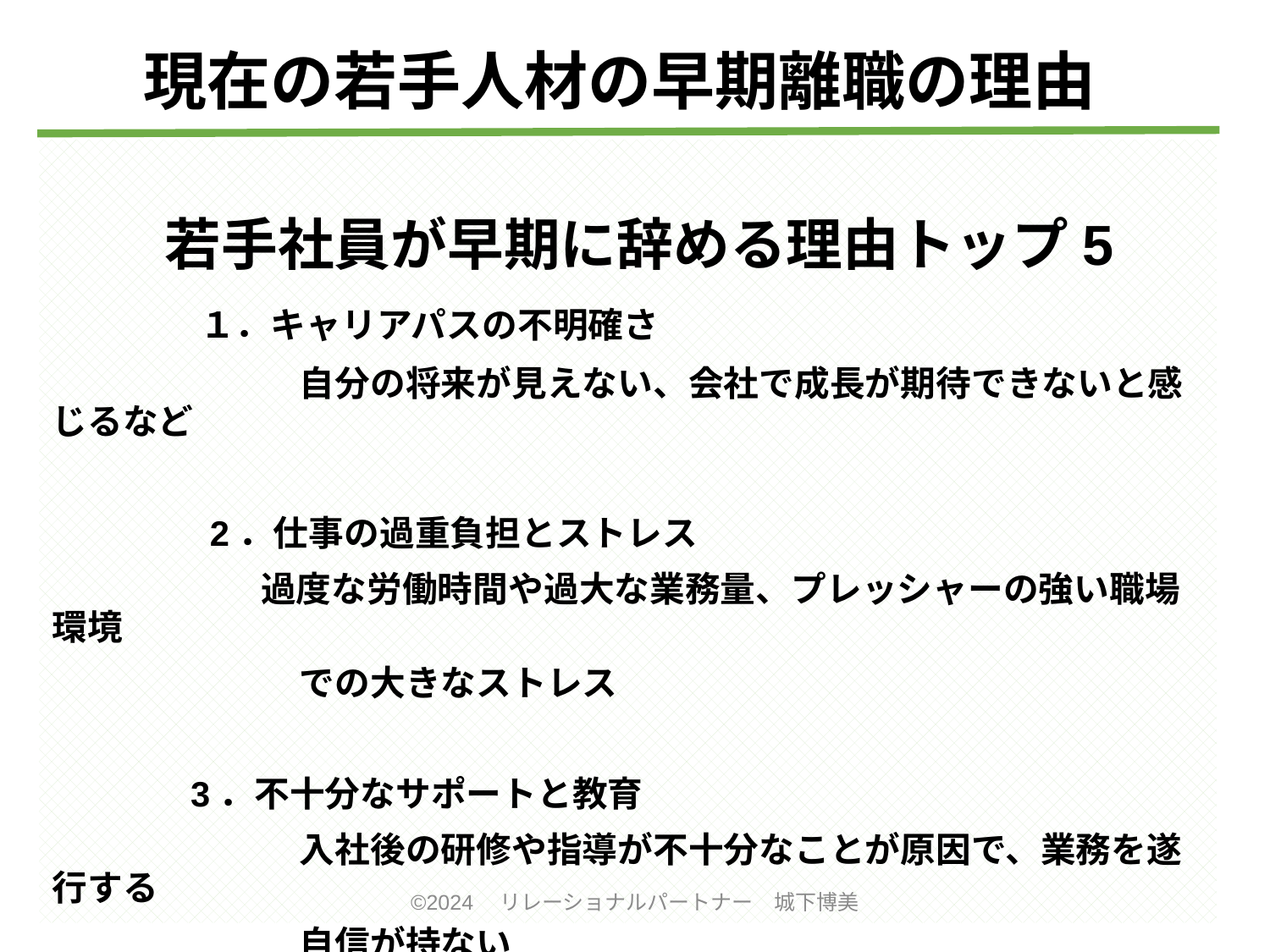

# 現在の若手人材の早期離職の理由

         若手社員が早期に辞める理由トップ5
　　　１．キャリアパスの不明確さ
　　　　　　　自分の将来が見えない、会社で成長が期待できないと感じるなど

　　　 　2．仕事の過重負担とストレス
　　　　    　過度な労働時間や過大な業務量、プレッシャーの強い職場環境
　　　　　　　での大きなストレス

　 　　  3．不十分なサポートと教育
　　　　　　　入社後の研修や指導が不十分なことが原因で、業務を遂行する
　　　　　　　自信が持ない
©2024　リレーショナルパートナー　城下博美
11